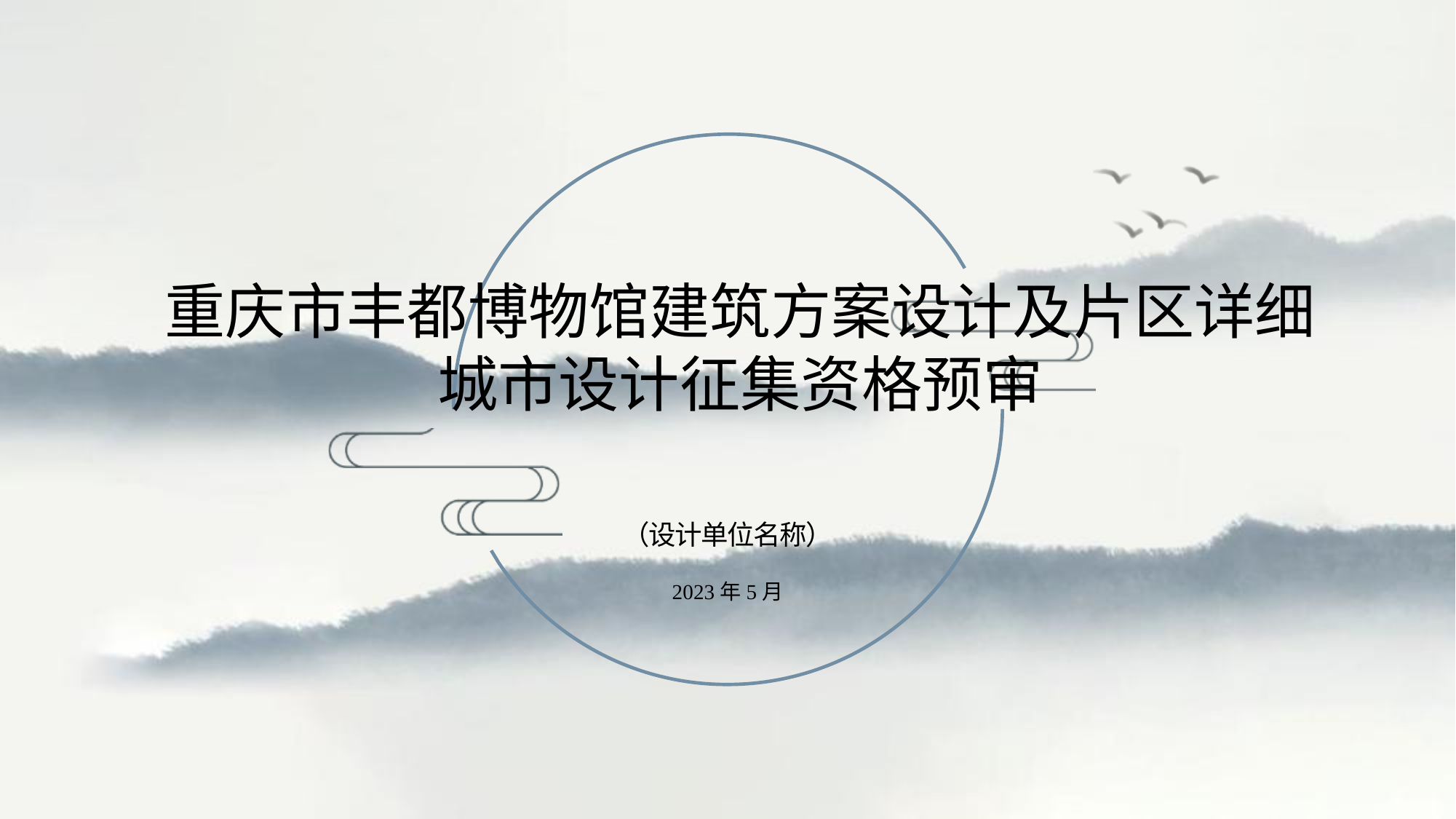

重庆市丰都博物馆建筑方案设计及片区详细
城市设计征集资格预审
（设计单位名称）
2023年5月